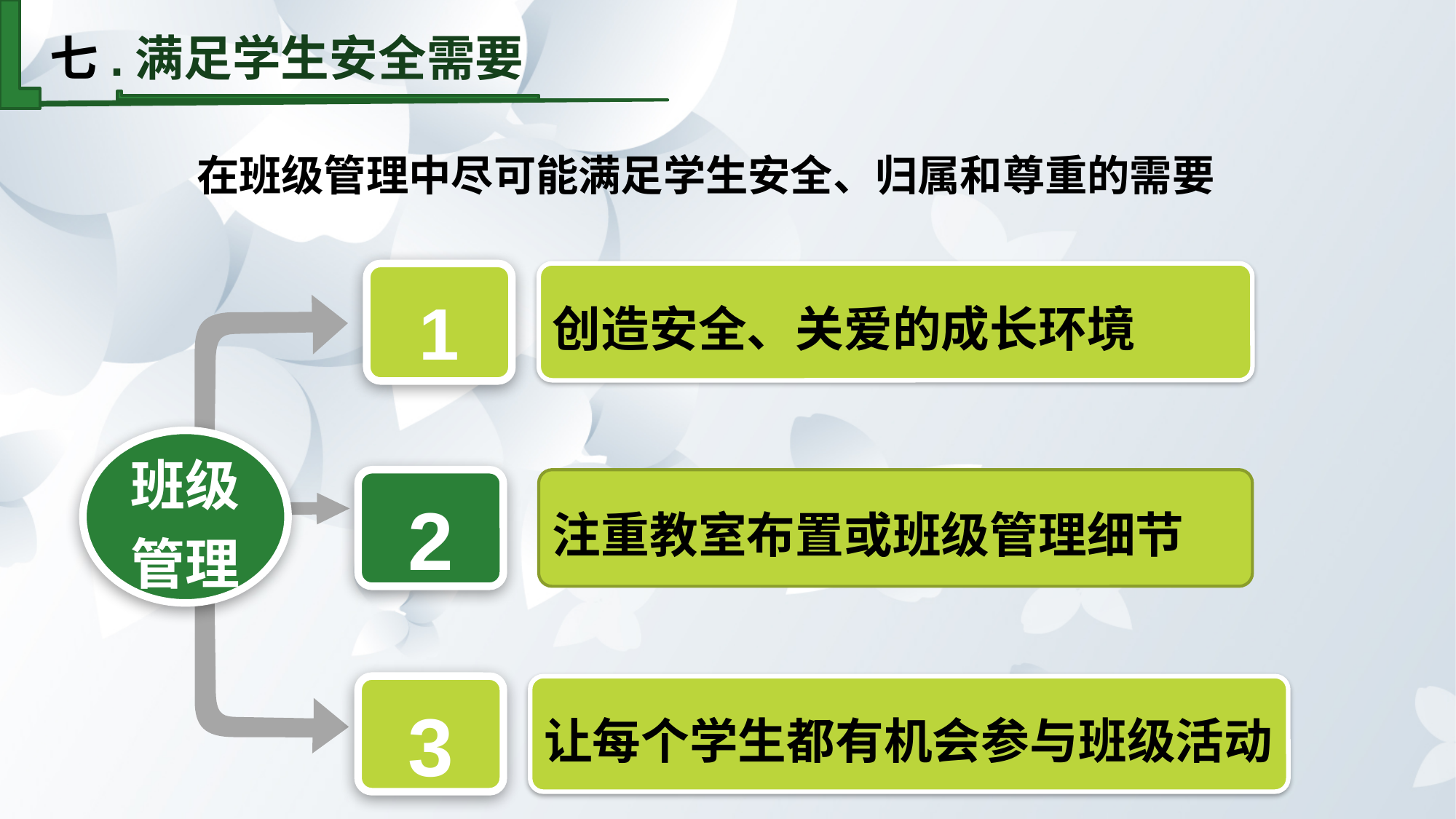

七.满足学生安全需要

在班级管理中尽可能满足学生安全、归属和尊重的需要
创造安全、关爱的成长环境
1

班级管理

2
注重教室布置或班级管理细节

3
让每个学生都有机会参与班级活动